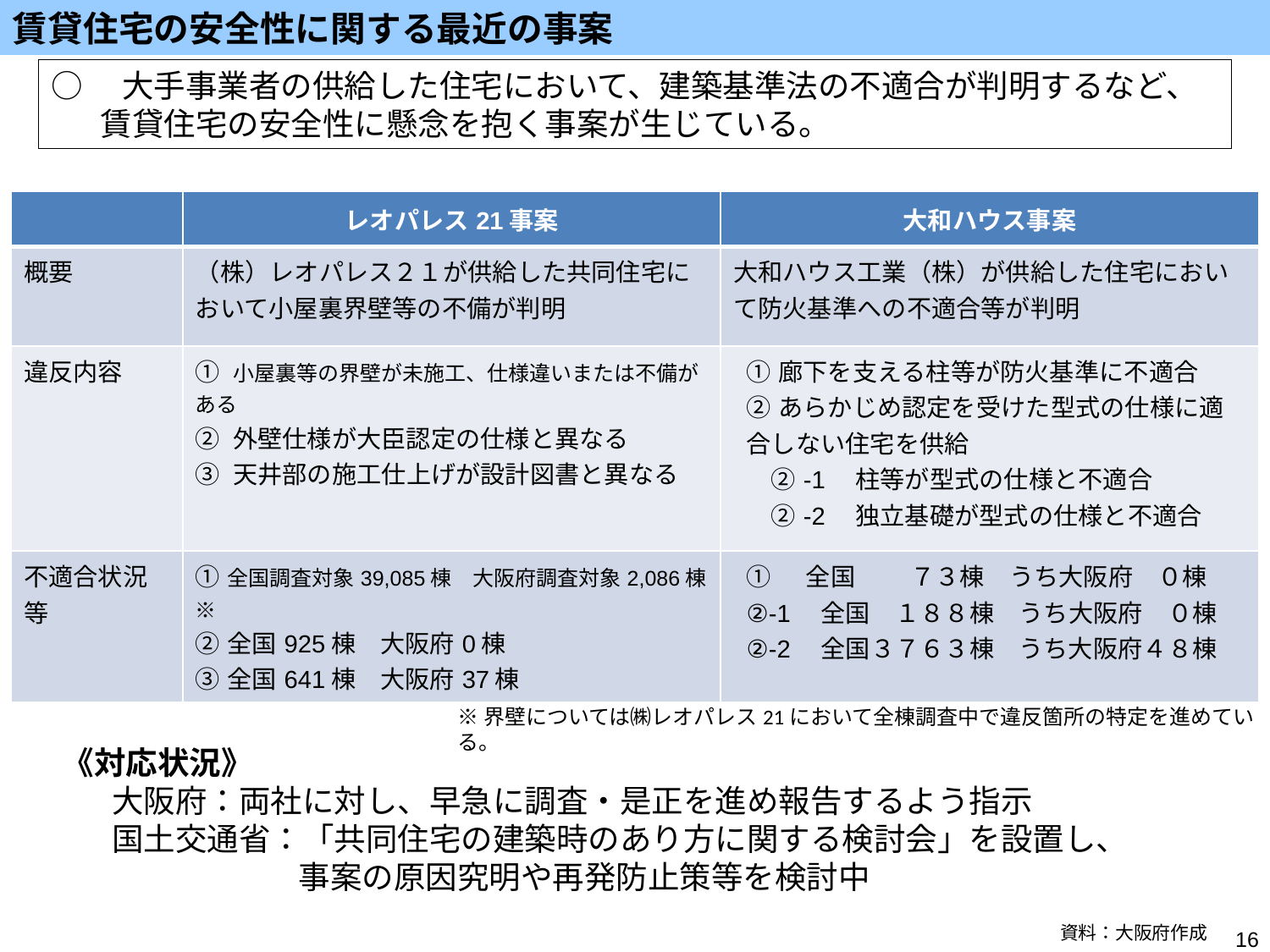

賃貸住宅の安全性に関する最近の事案
○　大手事業者の供給した住宅において、建築基準法の不適合が判明するなど、賃貸住宅の安全性に懸念を抱く事案が生じている。
|  | レオパレス21事案 | 大和ハウス事案 |
| --- | --- | --- |
| 概要 | （株）レオパレス２１が供給した共同住宅において小屋裏界壁等の不備が判明 | 大和ハウス工業（株）が供給した住宅において防火基準への不適合等が判明 |
| 違反内容 | ① 小屋裏等の界壁が未施工、仕様違いまたは不備がある ② 外壁仕様が大臣認定の仕様と異なる ③ 天井部の施工仕上げが設計図書と異なる | ①廊下を支える柱等が防火基準に不適合 ②あらかじめ認定を受けた型式の仕様に適合しない住宅を供給 　②-1　柱等が型式の仕様と不適合 　②-2　独立基礎が型式の仕様と不適合 |
| 不適合状況等 | ①全国調査対象39,085棟　大阪府調査対象2,086棟※ ②全国925棟　大阪府0棟 ③全国641棟　大阪府37棟 | ① 全国　 　７３棟　うち大阪府　０棟 ②-1　全国　１８８棟　うち大阪府　０棟 ②-2　全国３７６３棟　うち大阪府４８棟 |
※界壁については㈱レオパレス21において全棟調査中で違反箇所の特定を進めている。
《対応状況》
大阪府：両社に対し、早急に調査・是正を進め報告するよう指示
国土交通省：「共同住宅の建築時のあり方に関する検討会」を設置し、事案の原因究明や再発防止策等を検討中
資料：大阪府作成
16